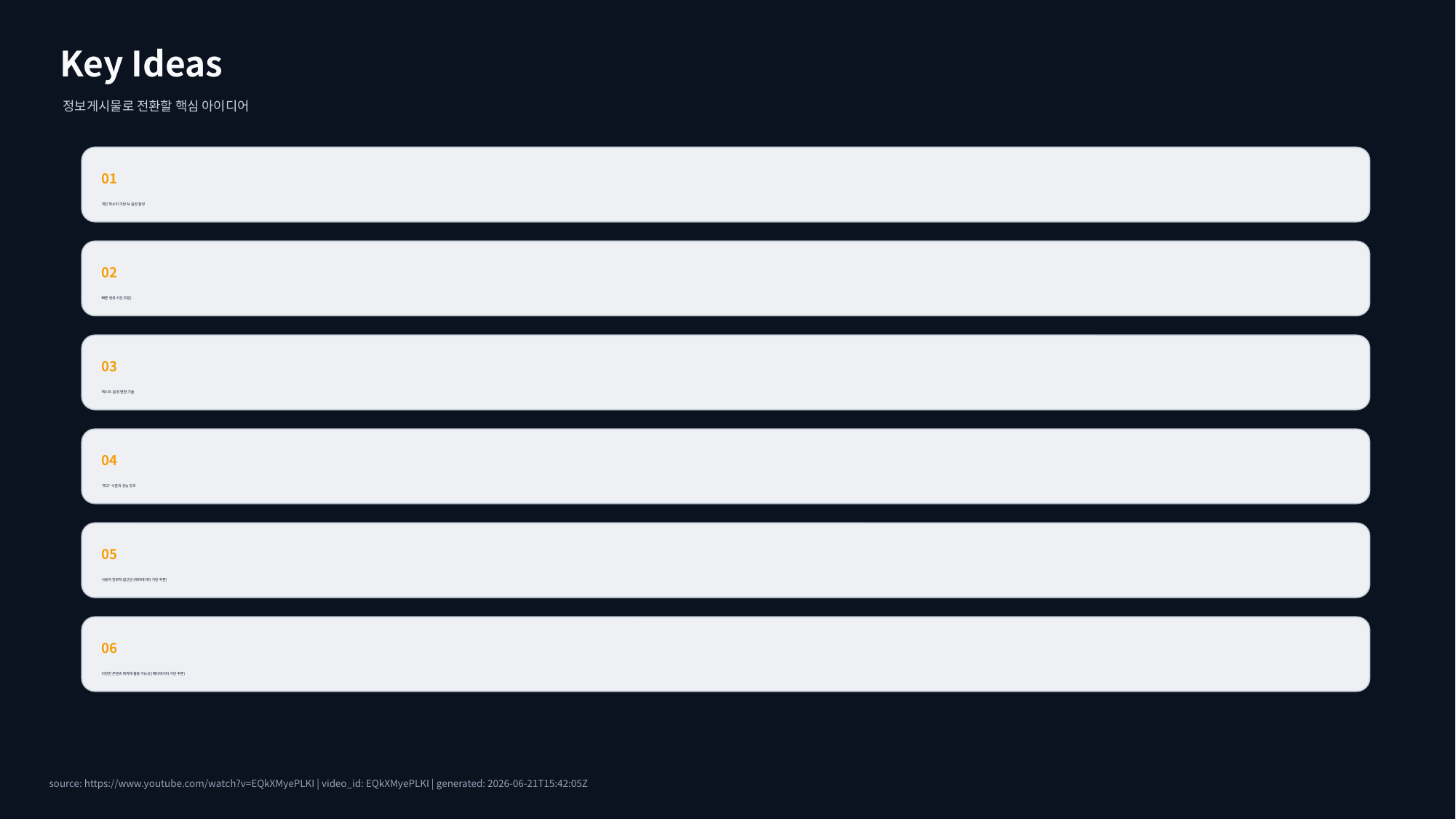

Key Ideas
정보게시물로 전환할 핵심 아이디어

01
개인 목소리 기반 AI 음성 합성

02
빠른 생성 시간 (5분)

03
텍스트-음성 변환 기술

04
'최고' 수준의 성능 강조

05
사용자 친화적 접근성 (메타데이터 기반 추론)

06
다양한 콘텐츠 제작에 활용 가능성 (메타데이터 기반 추론)
source: https://www.youtube.com/watch?v=EQkXMyePLKI | video_id: EQkXMyePLKI | generated: 2026-06-21T15:42:05Z